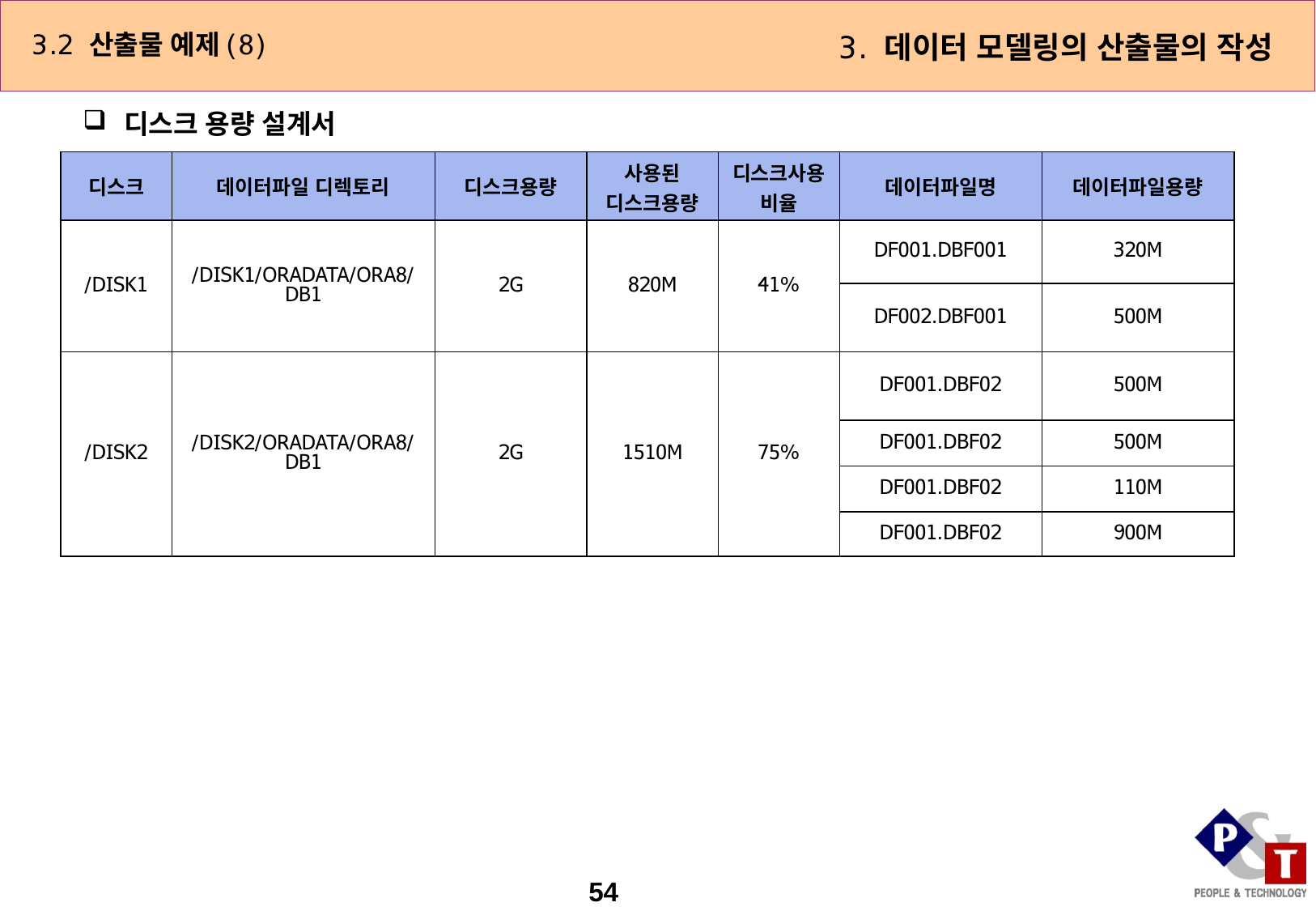

3.2 산출물 예제(8)
3. 데이터 모델링의 산출물의 작성
 디스크 용량 설계서
| 디스크 | 데이터파일 디렉토리 | 디스크용량 | 사용된 디스크용량 | 디스크사용비율 | 데이터파일명 | 데이터파일용량 |
| --- | --- | --- | --- | --- | --- | --- |
| /DISK1 | /DISK1/ORADATA/ORA8/DB1 | 2G | 820M | 41% | DF001.DBF001 | 320M |
|  |  |  |  |  | DF002.DBF001 | 500M |
| /DISK2 | /DISK2/ORADATA/ORA8/DB1 | 2G | 1510M | 75% | DF001.DBF02 | 500M |
|  |  |  |  |  | DF001.DBF02 | 500M |
|  |  |  |  |  | DF001.DBF02 | 110M |
|  |  |  |  |  | DF001.DBF02 | 900M |